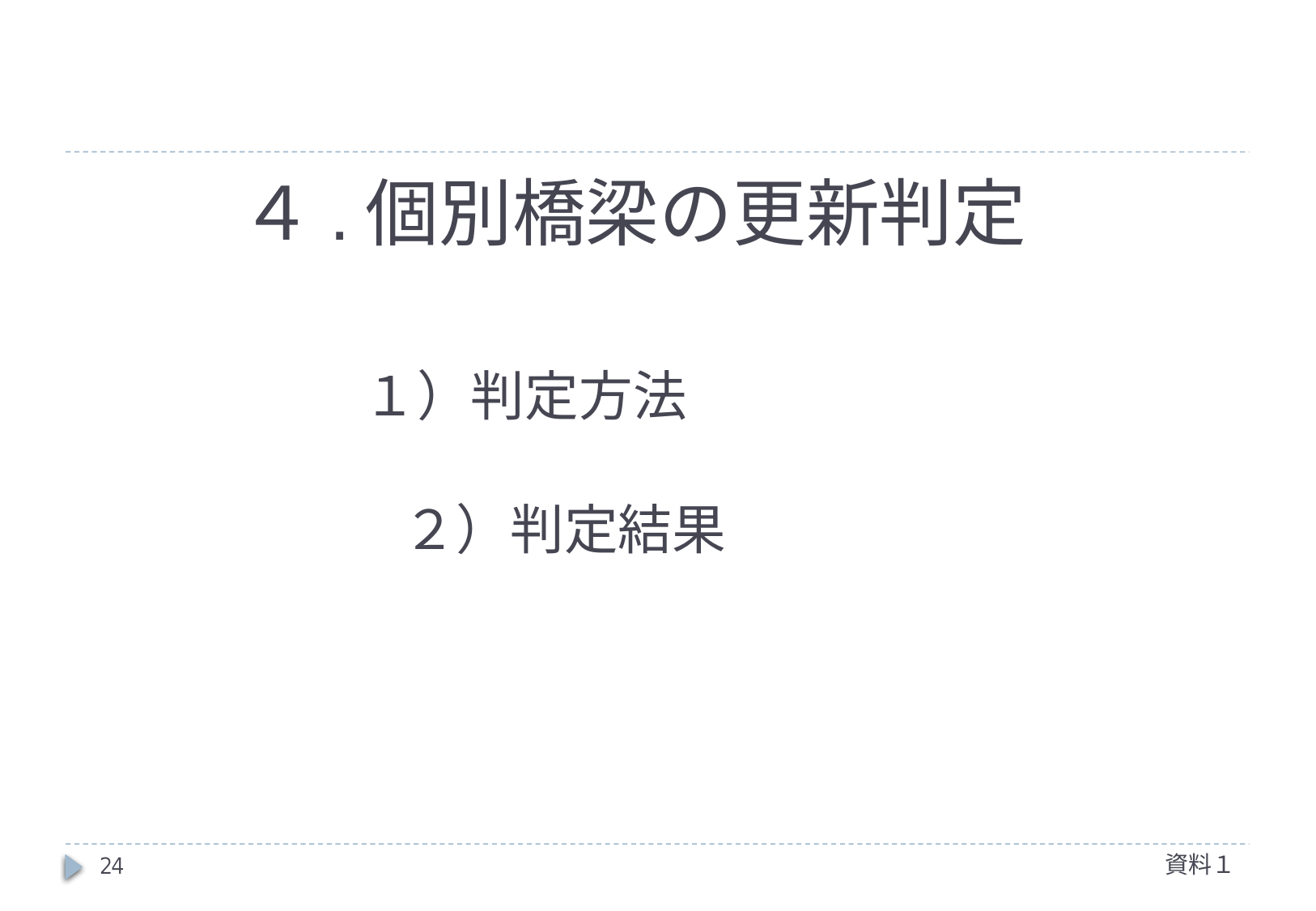

# ４.個別橋梁の更新判定 　１）判定方法 　　 　　　２）判定結果
資料１
24